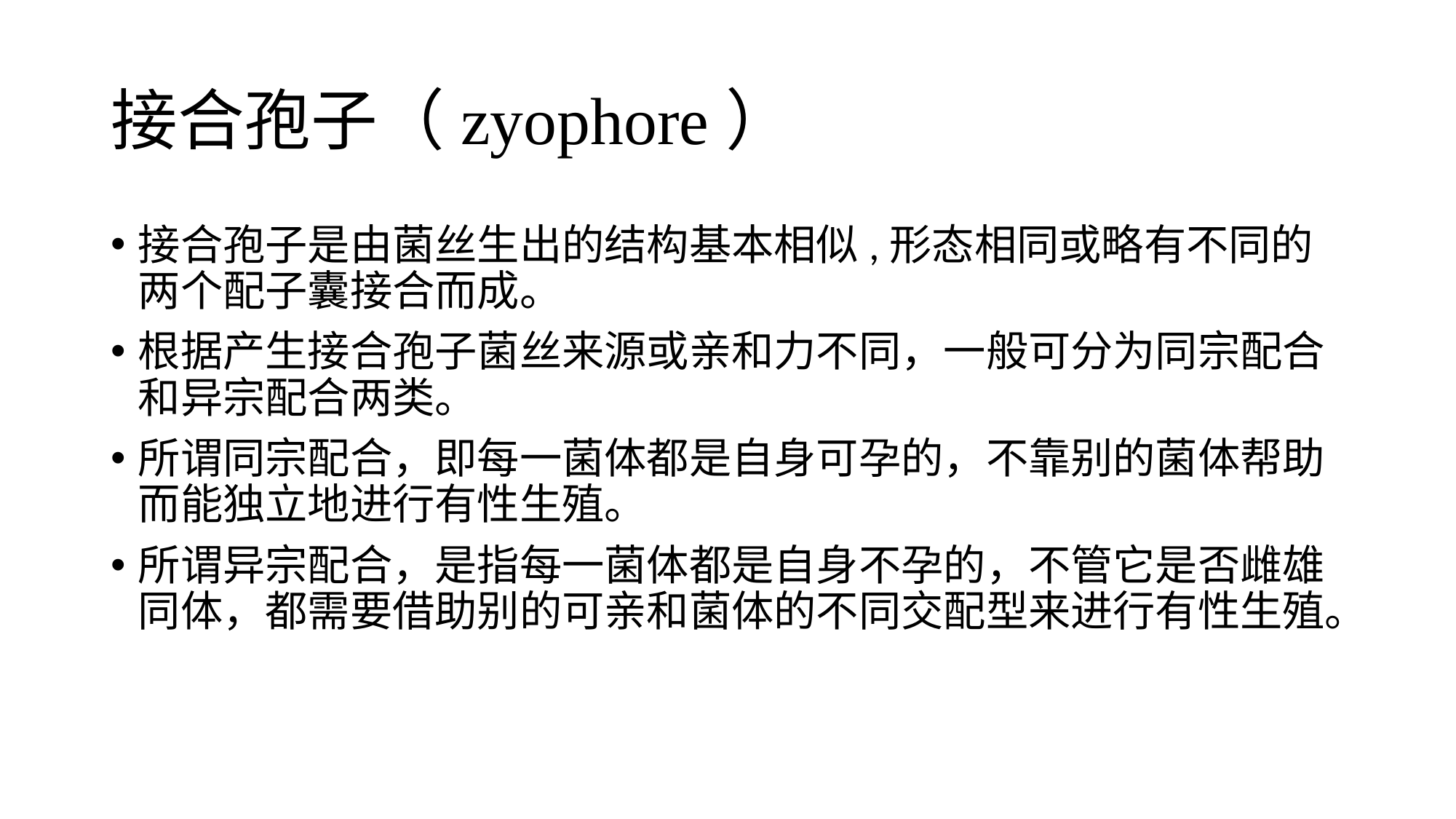

# 接合孢子（zyophore）
接合孢子是由菌丝生出的结构基本相似,形态相同或略有不同的两个配子囊接合而成。
根据产生接合孢子菌丝来源或亲和力不同，一般可分为同宗配合和异宗配合两类。
所谓同宗配合，即每一菌体都是自身可孕的，不靠别的菌体帮助而能独立地进行有性生殖。
所谓异宗配合，是指每一菌体都是自身不孕的，不管它是否雌雄同体，都需要借助别的可亲和菌体的不同交配型来进行有性生殖。